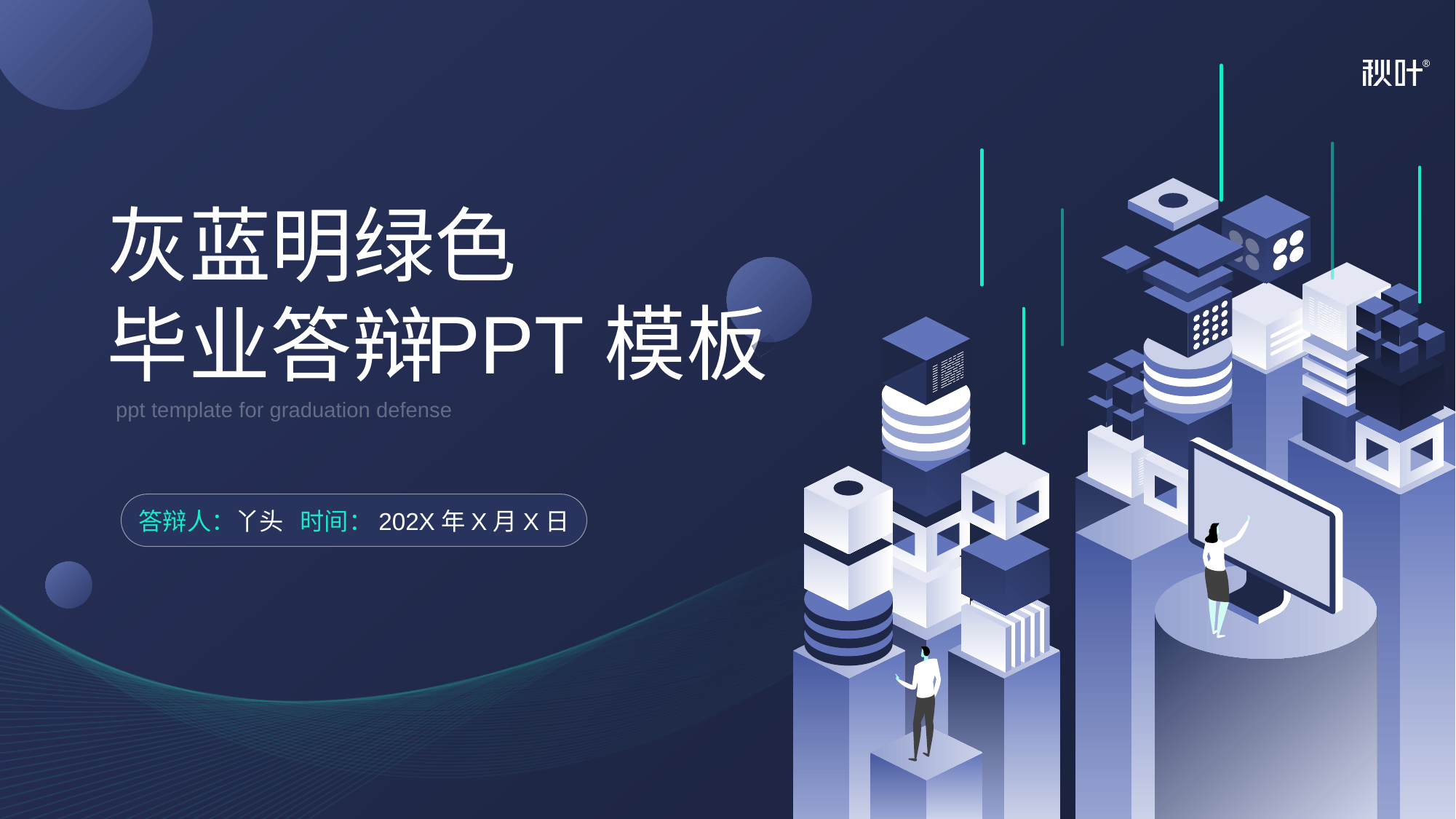

灰蓝明绿色
              PPT模板
毕业答辩

ppt template for graduation defense

答辩人：丫头   时间：202X年X月X日